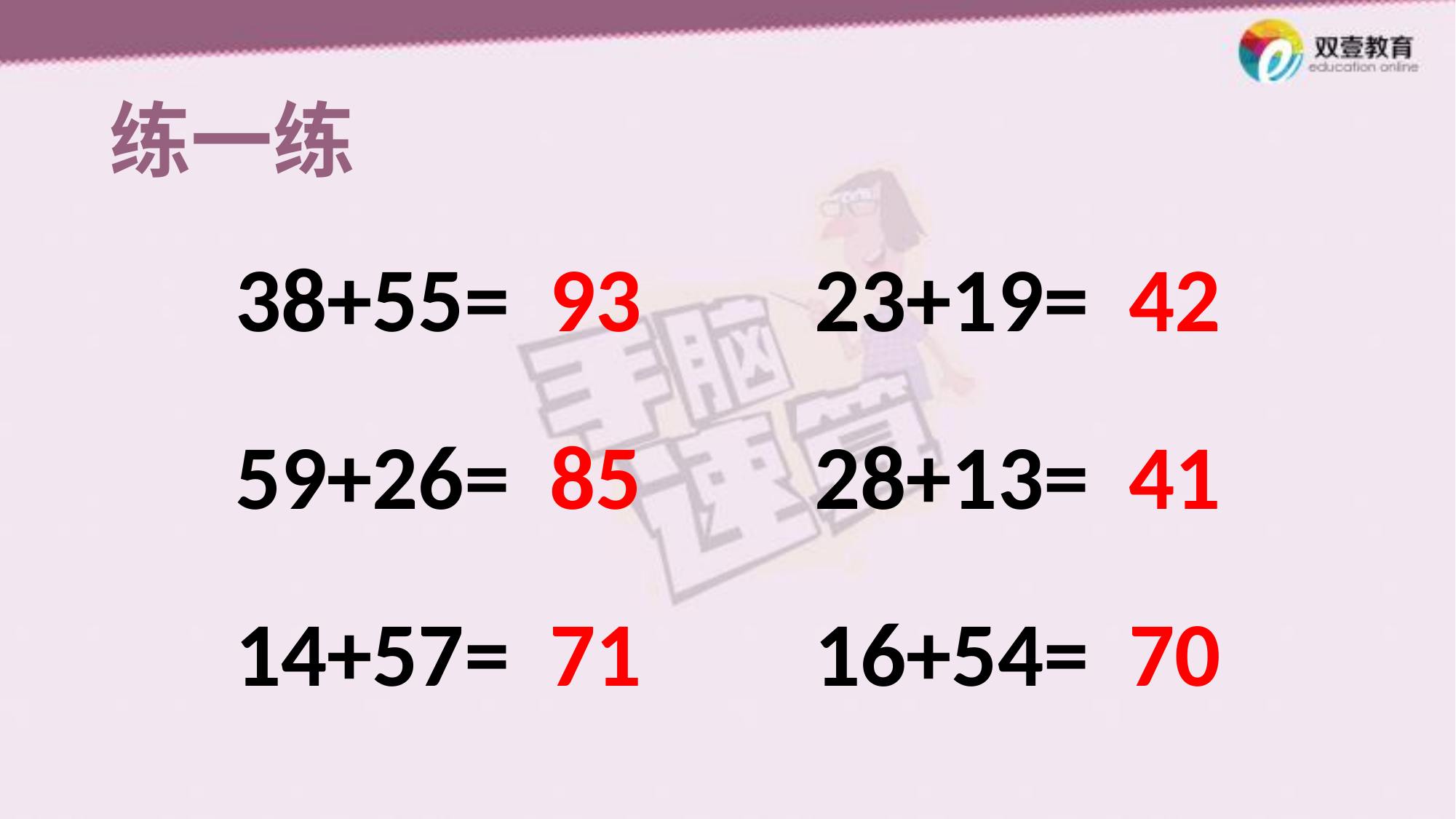

练一练
38+55=
93
23+19=
42
59+26=
85
28+13=
41
14+57=
71
16+54=
70